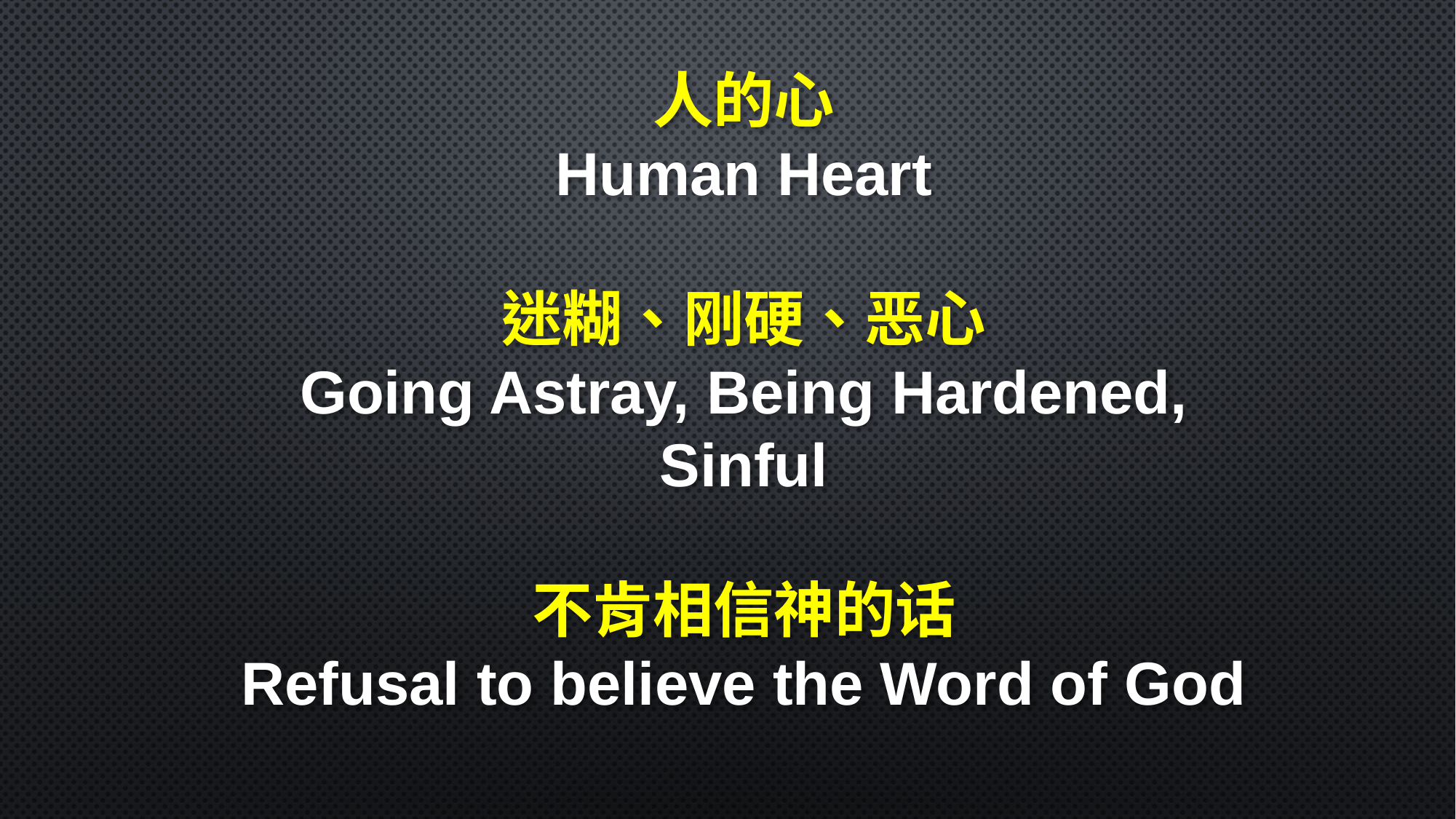

人的心
Human Heart

迷糊、刚硬、恶心
Going Astray, Being Hardened, Sinful

不肯相信神的话
Refusal to believe the Word of God